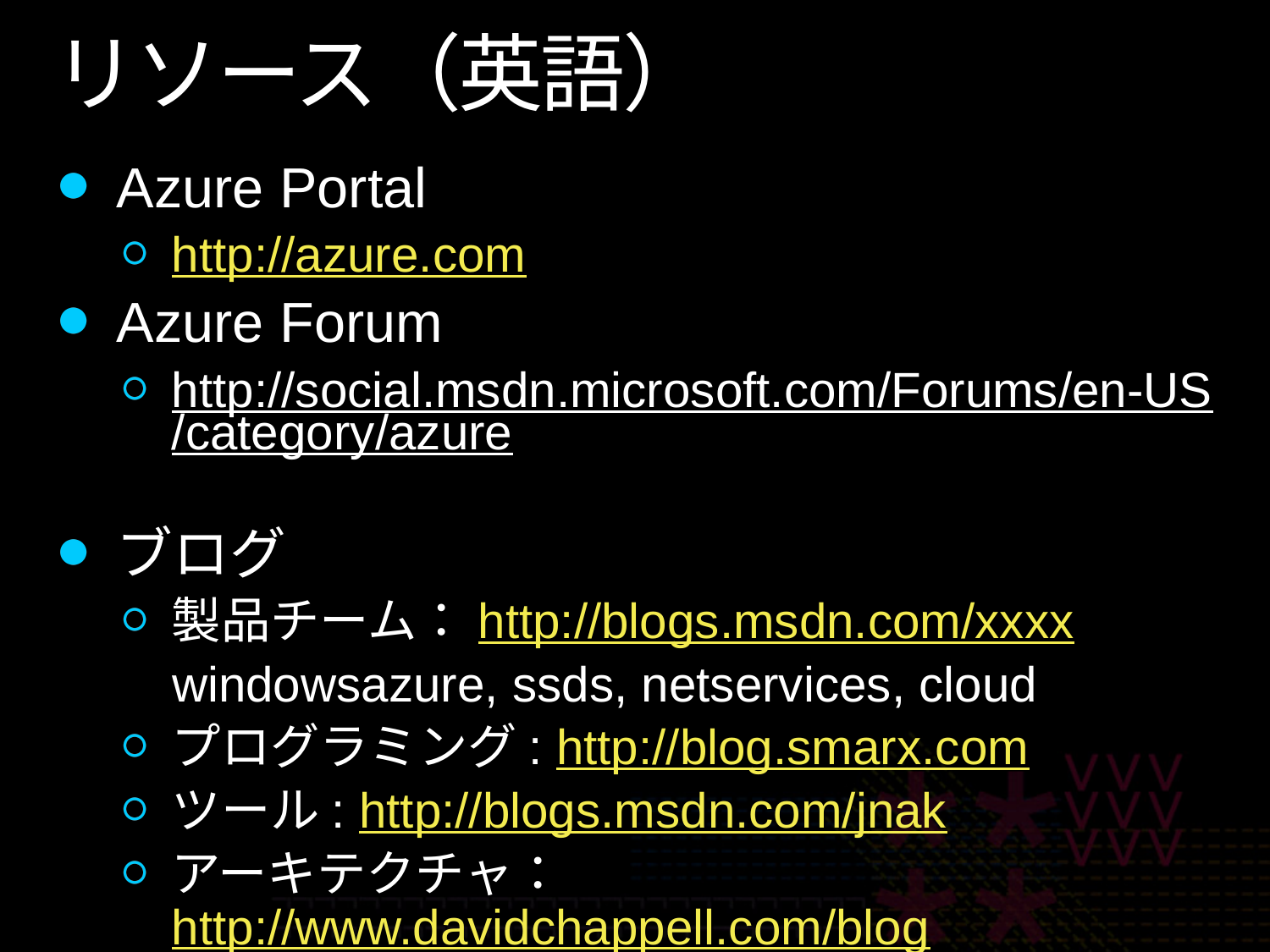

# リソース（英語）
Azure Portal
http://azure.com
Azure Forum
http://social.msdn.microsoft.com/Forums/en-US/category/azure
ブログ
製品チーム：http://blogs.msdn.com/xxxx
    windowsazure, ssds, netservices, cloud
プログラミング: http://blog.smarx.com
ツール: http://blogs.msdn.com/jnak
アーキテクチャ：http://www.davidchappell.com/blog